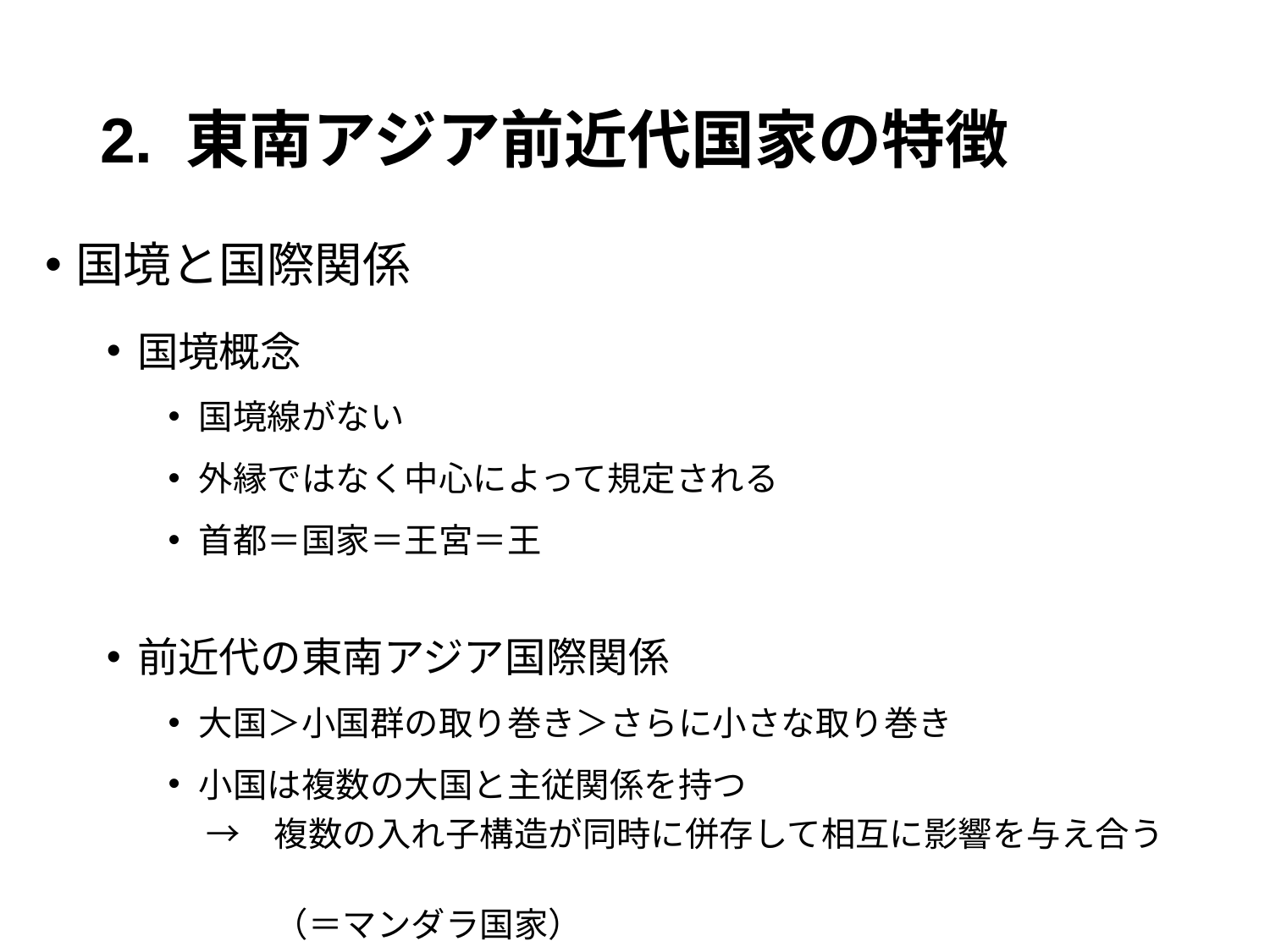

# 2. 東南アジア前近代国家の特徴
国境と国際関係
国境概念
国境線がない
外縁ではなく中心によって規定される
首都＝国家＝王宮＝王

前近代の東南アジア国際関係
大国＞小国群の取り巻き＞さらに小さな取り巻き
小国は複数の大国と主従関係を持つ
　　→　複数の入れ子構造が同時に併存して相互に影響を与え合う
　　　　（＝マンダラ国家）